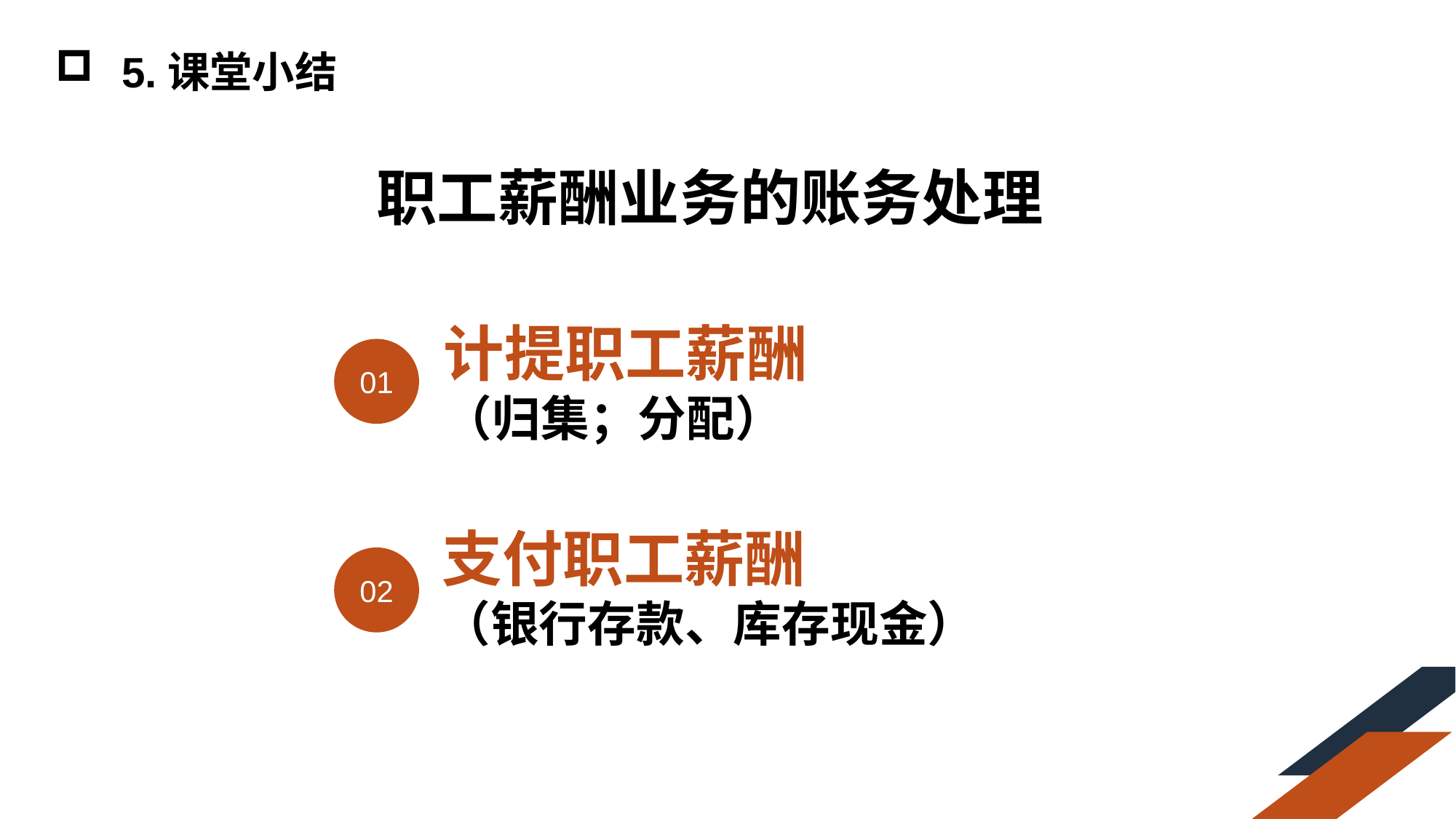

5.课堂小结
职工薪酬业务的账务处理
计提职工薪酬
（归集；分配）
01
支付职工薪酬
（银行存款、库存现金）

02